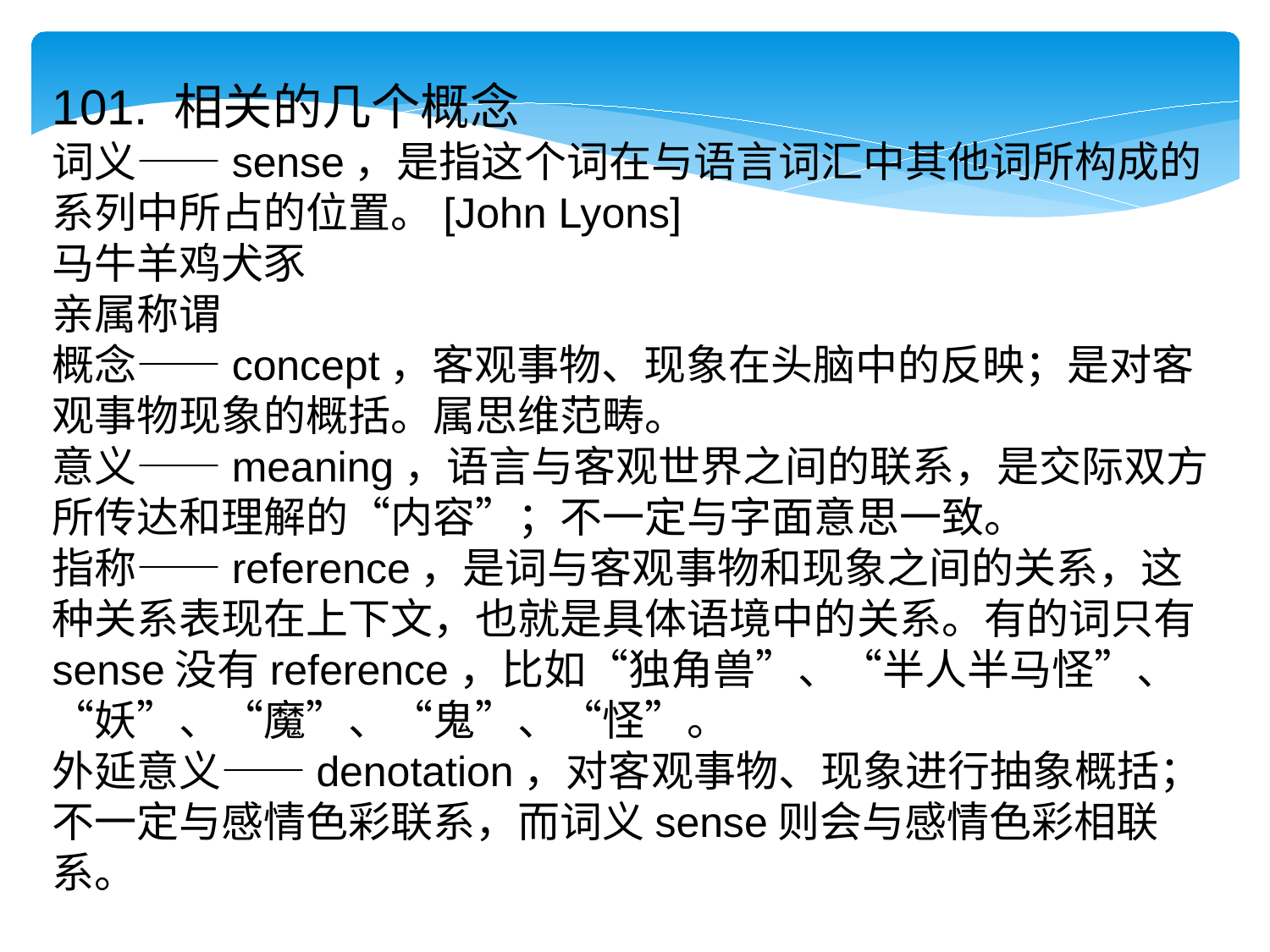

101. 相关的几个概念
词义——sense，是指这个词在与语言词汇中其他词所构成的系列中所占的位置。[John Lyons]
马牛羊鸡犬豕
亲属称谓
概念——concept，客观事物、现象在头脑中的反映；是对客观事物现象的概括。属思维范畴。
意义——meaning，语言与客观世界之间的联系，是交际双方所传达和理解的“内容”；不一定与字面意思一致。
指称——reference，是词与客观事物和现象之间的关系，这种关系表现在上下文，也就是具体语境中的关系。有的词只有sense没有reference，比如“独角兽”、“半人半马怪”、“妖”、“魔”、“鬼”、“怪”。
外延意义——denotation，对客观事物、现象进行抽象概括；不一定与感情色彩联系，而词义sense则会与感情色彩相联系。